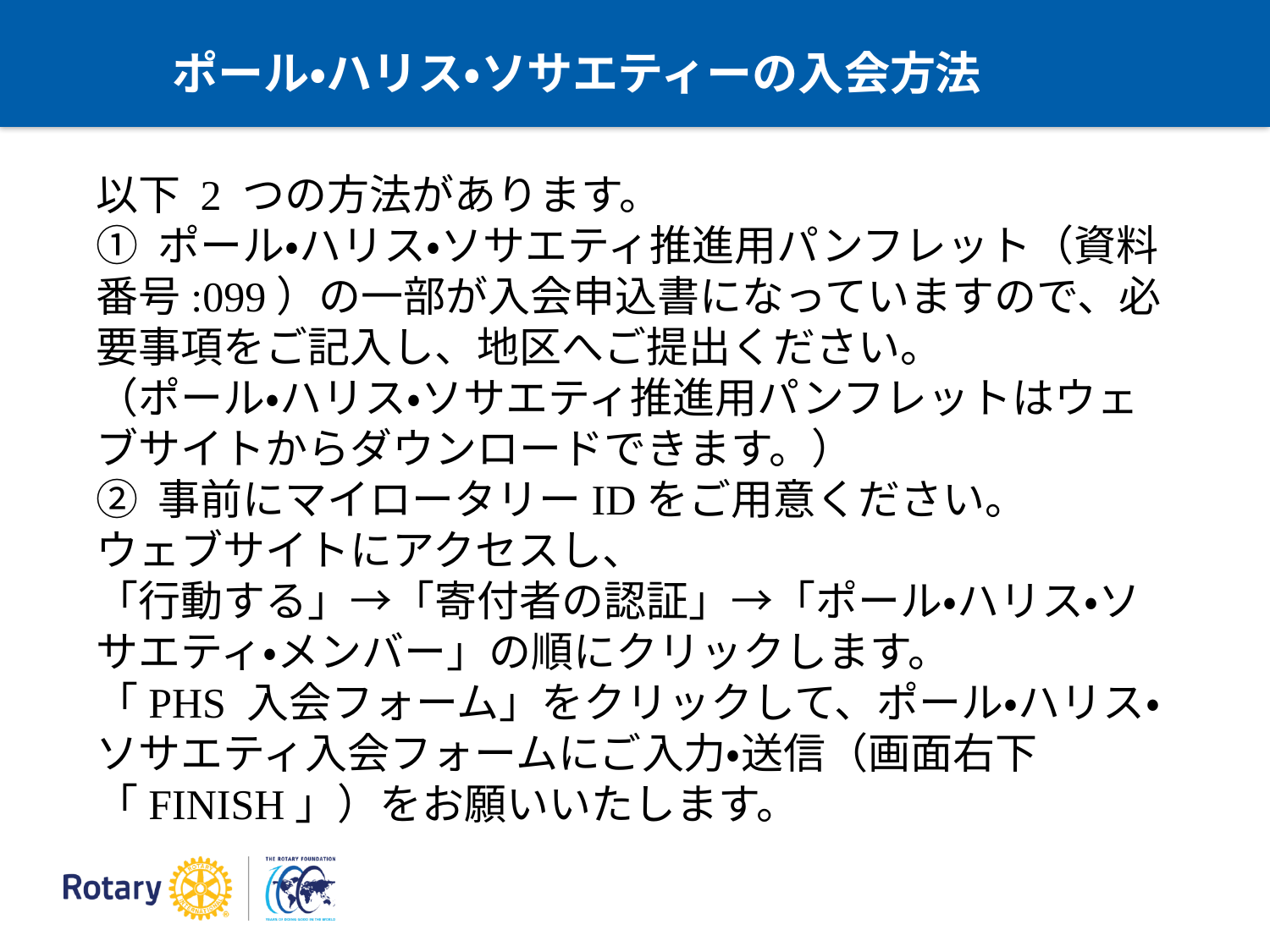

# ポール・ハリス・ソサエティーの入会方法
以下 2 つの方法があります。
① ポール・ハリス・ソサエティ推進用パンフレット（資料番号:099）の一部が入会申込書になっていますので、必要事項をご記入し、地区へご提出ください。
（ポール・ハリス・ソサエティ推進用パンフレットはウェブサイトからダウンロードできます。）
② 事前にマイロータリーIDをご用意ください。
ウェブサイトにアクセスし、
「行動する」→「寄付者の認証」→「ポール・ハリス・ソサエティ・メンバー」の順にクリックします。
「PHS 入会フォーム」をクリックして、ポール・ハリス・ソサエティ入会フォームにご入力・送信（画面右下「FINISH」）をお願いいたします。